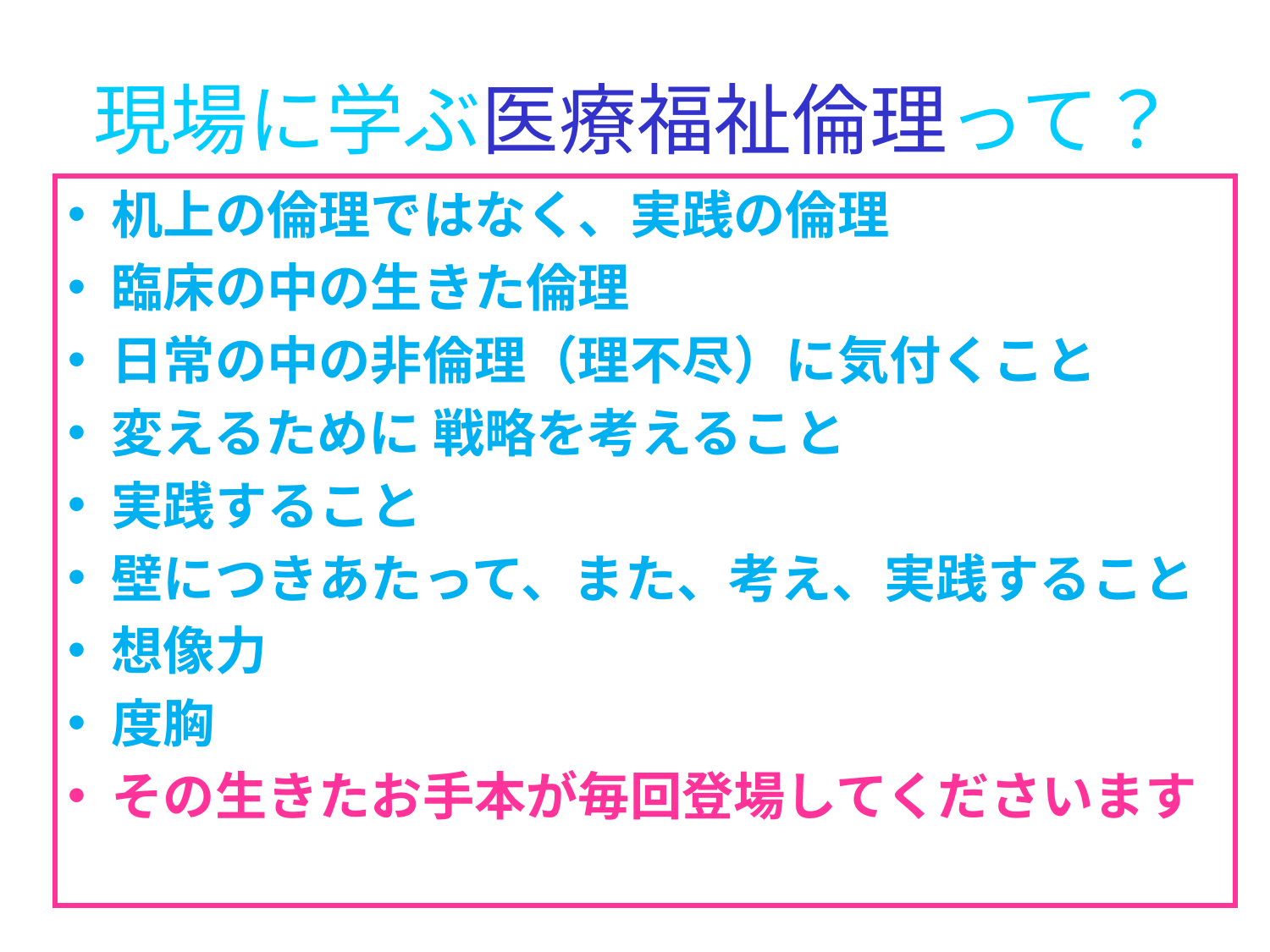

現場に学ぶ医療福祉倫理って？
机上の倫理ではなく、実践の倫理
臨床の中の生きた倫理
日常の中の非倫理（理不尽）に気付くこと
変えるために 戦略を考えること
実践すること
壁につきあたって、また、考え、実践すること
想像力
度胸
その生きたお手本が毎回登場してくださいます